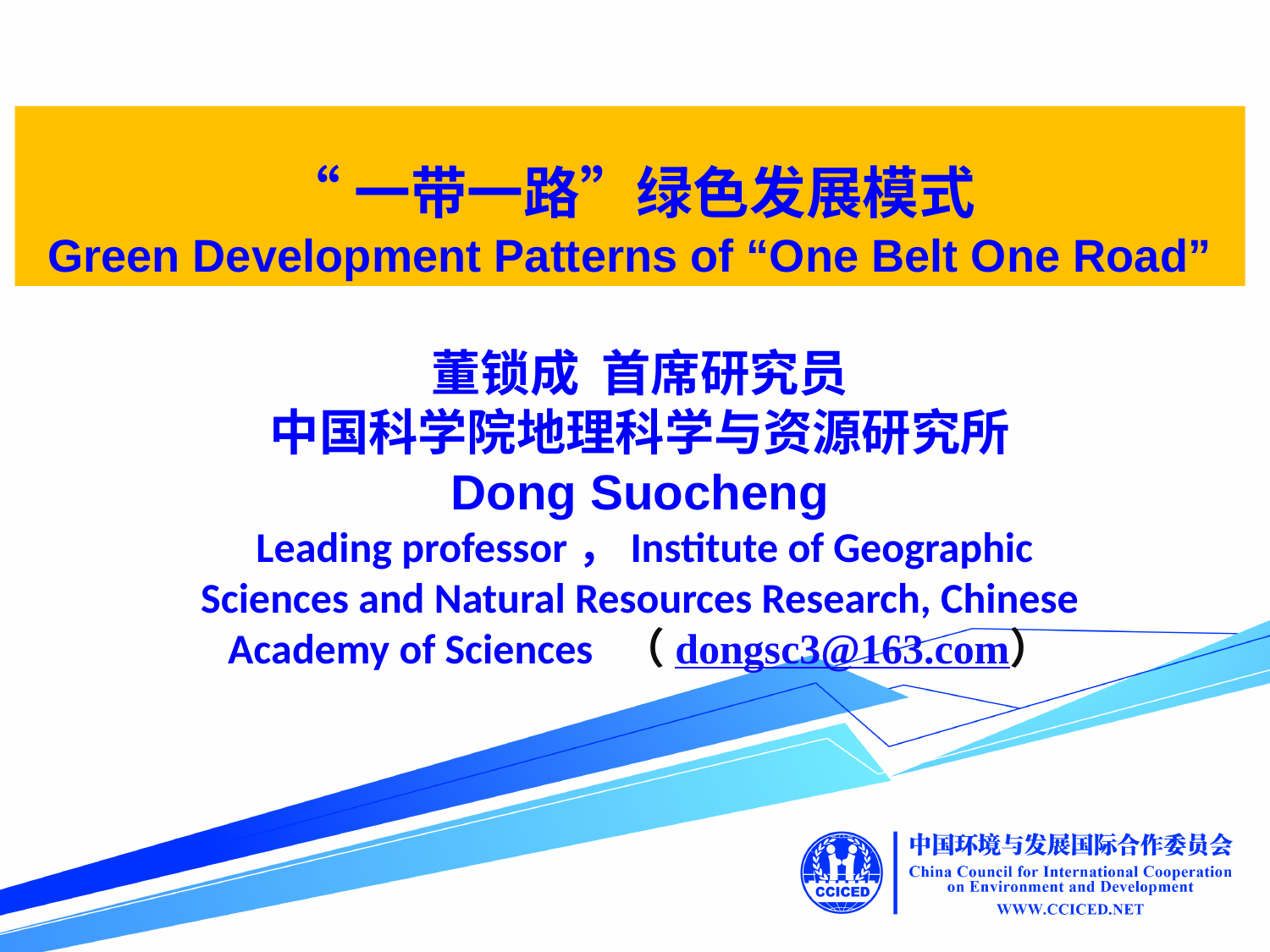

“一带一路”绿色发展模式
Green Development Patterns of “One Belt One Road”
董锁成  首席研究员
中国科学院地理科学与资源研究所
Dong Suocheng
 Leading professor，Institute of Geographic Sciences and Natural Resources Research, Chinese Academy of Sciences  （dongsc3@163.com）